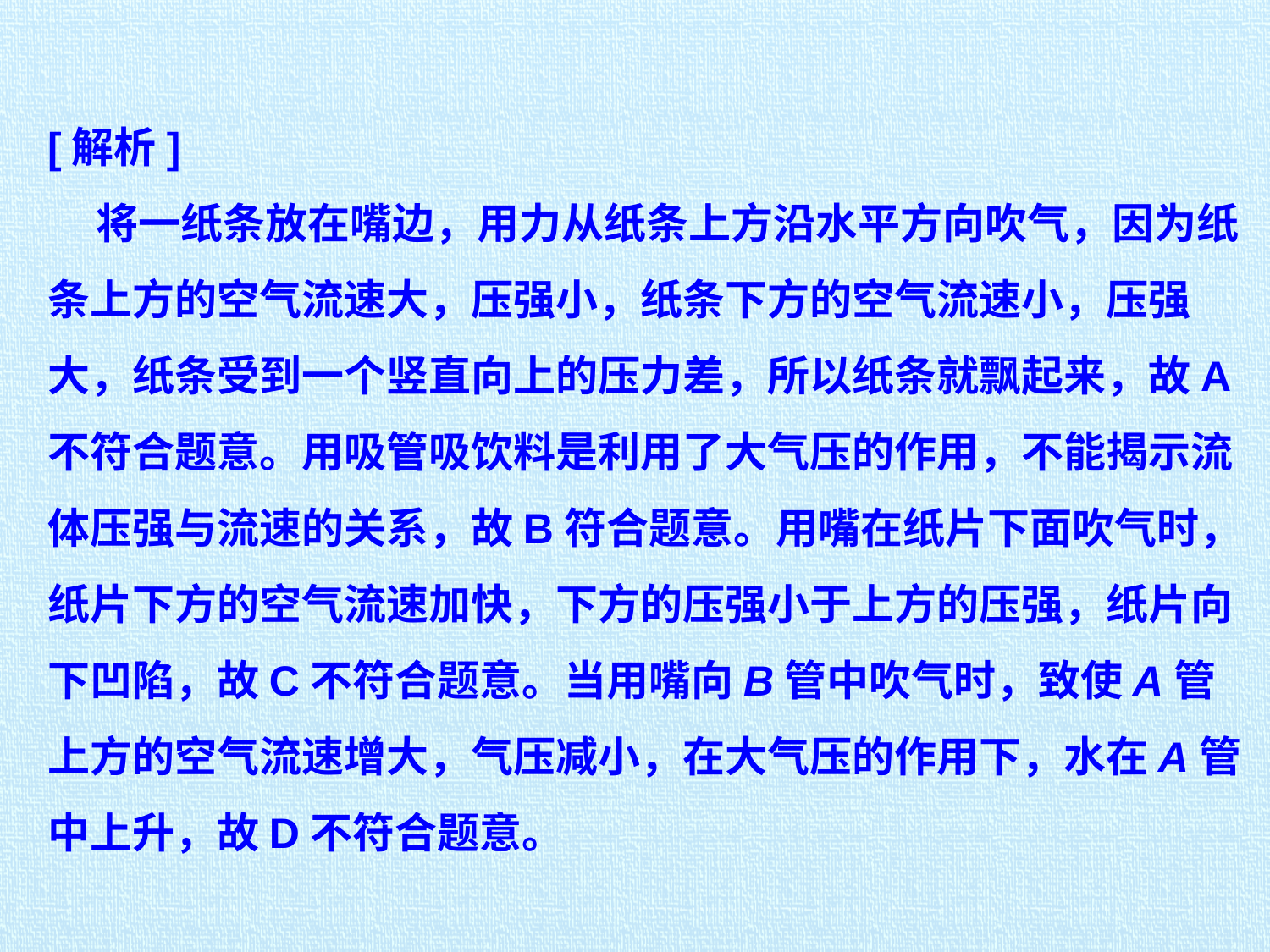

[解析]
    将一纸条放在嘴边，用力从纸条上方沿水平方向吹气，因为纸条上方的空气流速大，压强小，纸条下方的空气流速小，压强大，纸条受到一个竖直向上的压力差，所以纸条就飘起来，故A不符合题意。用吸管吸饮料是利用了大气压的作用，不能揭示流体压强与流速的关系，故B符合题意。用嘴在纸片下面吹气时，纸片下方的空气流速加快，下方的压强小于上方的压强，纸片向下凹陷，故C不符合题意。当用嘴向B管中吹气时，致使A管上方的空气流速增大，气压减小，在大气压的作用下，水在A管中上升，故D不符合题意。